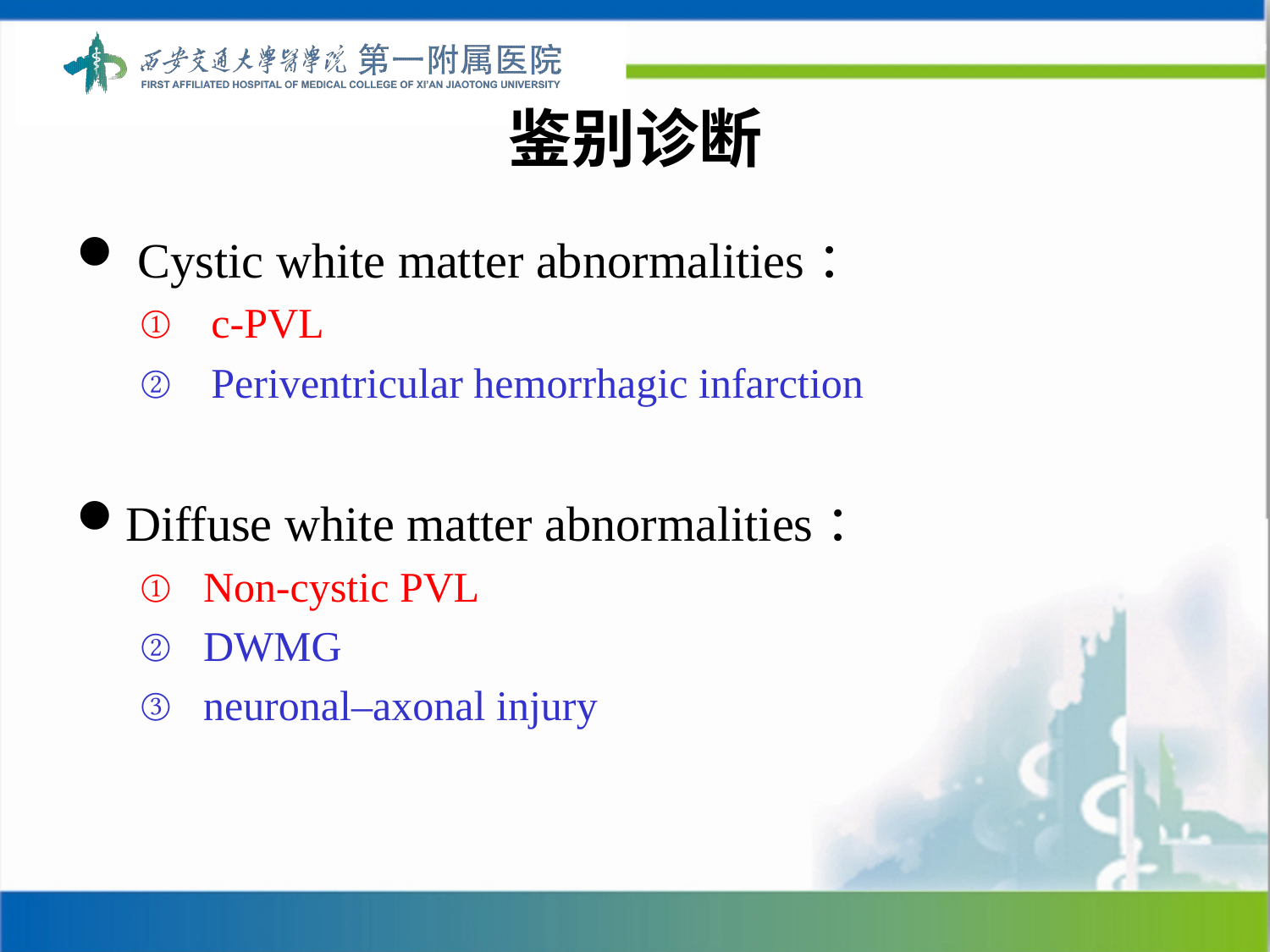

# 鉴别诊断
 Cystic white matter abnormalities：
c-PVL
Periventricular hemorrhagic infarction

Diffuse white matter abnormalities：
Non-cystic PVL
DWMG
neuronal–axonal injury
8